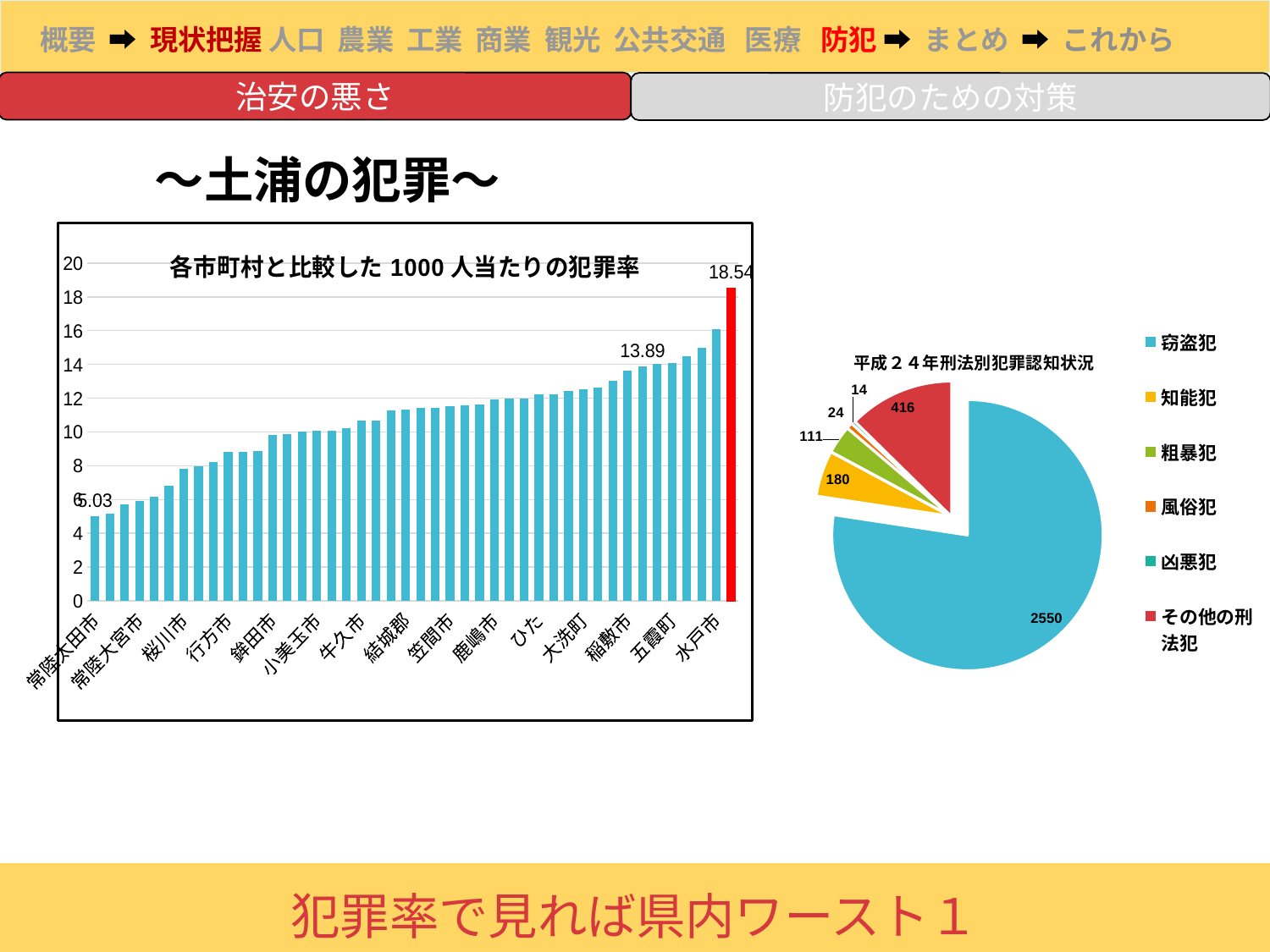

治安の悪さ
防犯のための対策
～土浦の犯罪～

### Chart: 各市町村と比較した1000人当たりの犯罪率

| Category |  |
|---|---|
| 常陸太田市 | 5.03 |
| 北茨城市 | 5.18 |
| 城里町 | 5.69 |
| 常陸大宮市 | 5.89 |
| 久慈郡大子町 | 6.17 |
| 北相馬郡利根町 | 6.8 |
| 桜川市 | 7.8 |
| 高萩市 | 7.95 |
| 日立市 | 8.23 |
| 行方市 | 8.81 |
| つくばみらい市 | 8.81 |
| 那珂郡東海村 | 8.87 |
| 鉾田市 | 9.82 |
| 美浦村 | 9.85 |
| 河内町 | 10.04 |
| 小美玉市 | 10.07 |
| 坂東市 | 10.08 |
| 古河市 | 10.21 |
| 牛久市 | 10.67 |
| 常総市 | 10.67 |
| 潮来市 | 11.28 |
| 結城郡八千代町 | 11.32 |
| 結城市 | 11.41 |
| 取手市 | 11.45 |
| 笠間市 | 11.55 |
| 那珂市 | 11.57 |
| 神栖市 | 11.65 |
| 鹿嶋市 | 11.95 |
| 石岡市 | 11.99 |
| 筑西市 | 11.99 |
| ひたちなか市 | 12.23 |
| 守谷市 | 12.23 |
| 境町 | 12.44 |
| 大洗町 | 12.51 |
| 茨城町 | 12.61 |
| かすみがうら市 | 13.03 |
| 稲敷市 | 13.65 |
| つくば市 | 13.89 |
| 下妻市 | 14.01 |
| 五霞町 | 14.09 |
| 阿見町 | 14.46 |
| 龍ケ崎市 | 15.0 |
| 水戸市 | 16.09 |
| 土浦市 | 18.54 |

### Chart: 平成２４年刑法別犯罪認知状況

| Category | 平成２４年  |
|---|---|
| 窃盗犯 | 2550.0 |
| 知能犯 | 180.0 |
| 粗暴犯 | 111.0 |
| 風俗犯 | 24.0 |
| 凶悪犯 | 14.0 |
| その他の刑法犯 | 416.0 |
犯罪率で見れば県内ワースト１